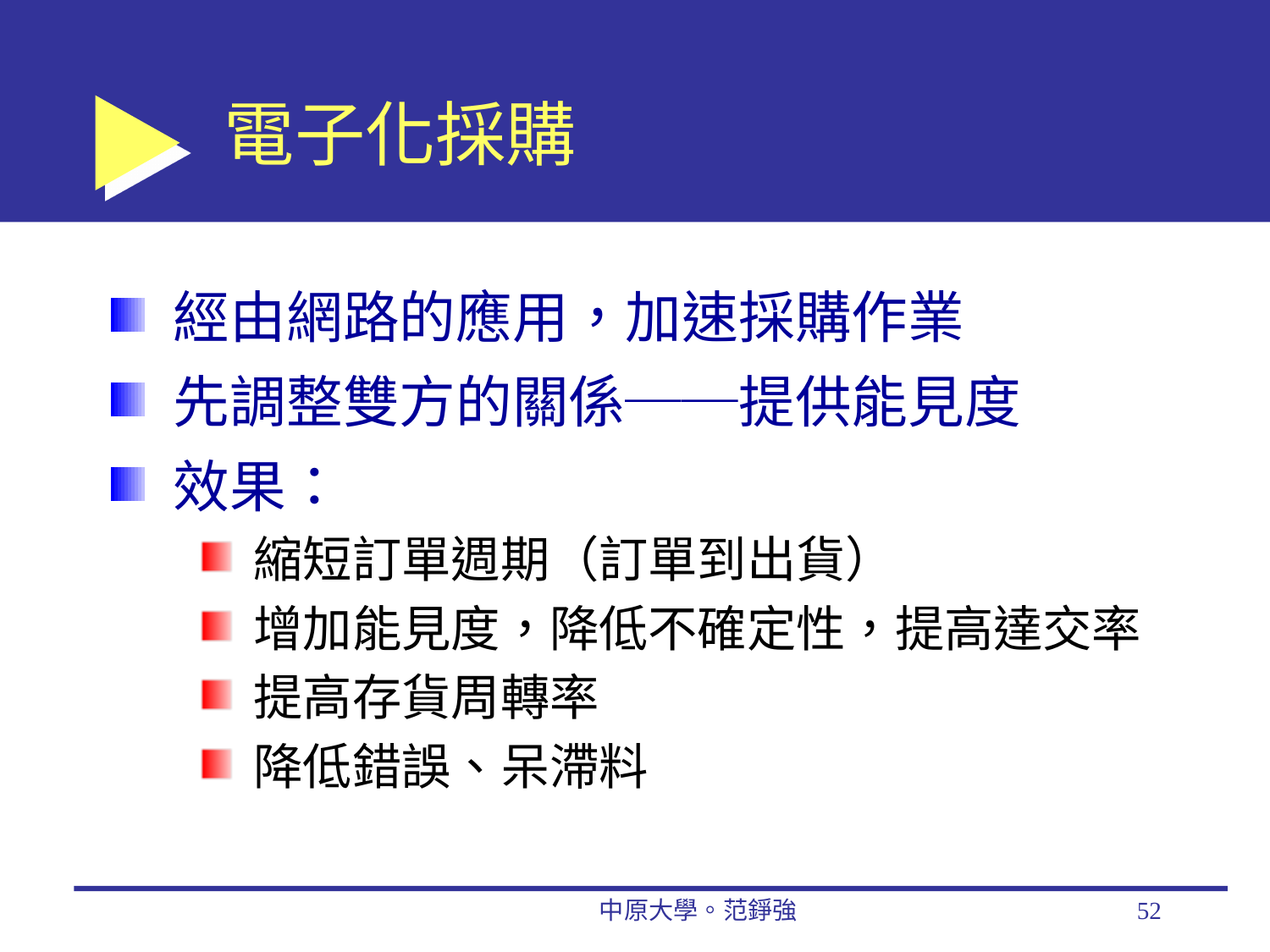

# 電子化採購
經由網路的應用，加速採購作業
先調整雙方的關係──提供能見度
效果：
縮短訂單週期（訂單到出貨）
增加能見度，降低不確定性，提高達交率
提高存貨周轉率
降低錯誤、呆滯料
中原大學。范錚強
52